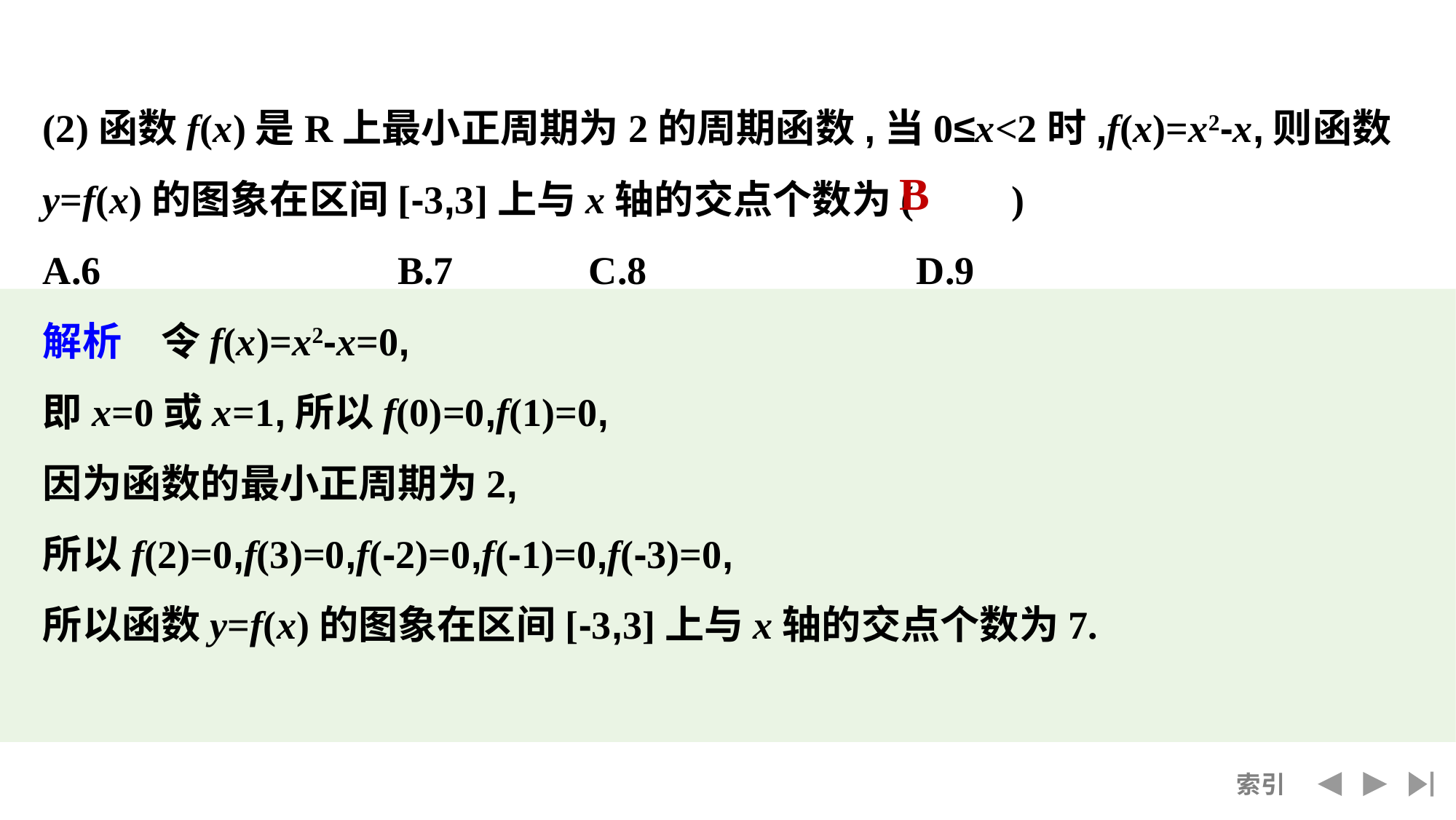

(2)函数f(x)是R上最小正周期为2的周期函数,当0≤x<2时,f(x)=x2-x,则函数y=f(x)的图象在区间[-3,3]上与x轴的交点个数为(　　)
A.6	B.7		C.8			D.9
解析　令f(x)=x2-x=0,
即x=0或x=1,所以f(0)=0,f(1)=0,
因为函数的最小正周期为2,
所以f(2)=0,f(3)=0,f(-2)=0,f(-1)=0,f(-3)=0,
所以函数y=f(x)的图象在区间[-3,3]上与x轴的交点个数为7.
B